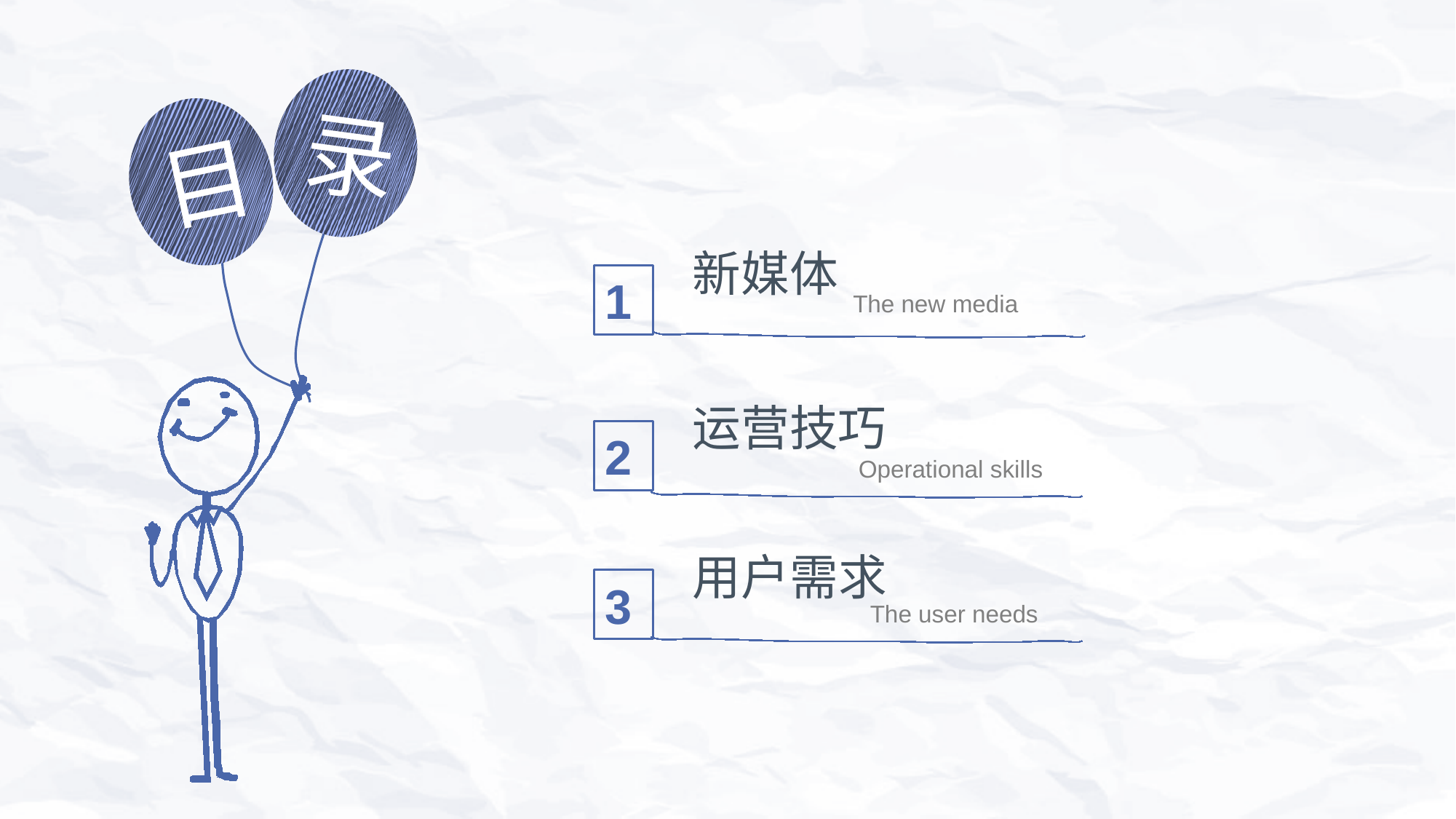

录

目

新媒体
1
The new media

运营技巧
2
Operational skills

用户需求
3
The user needs